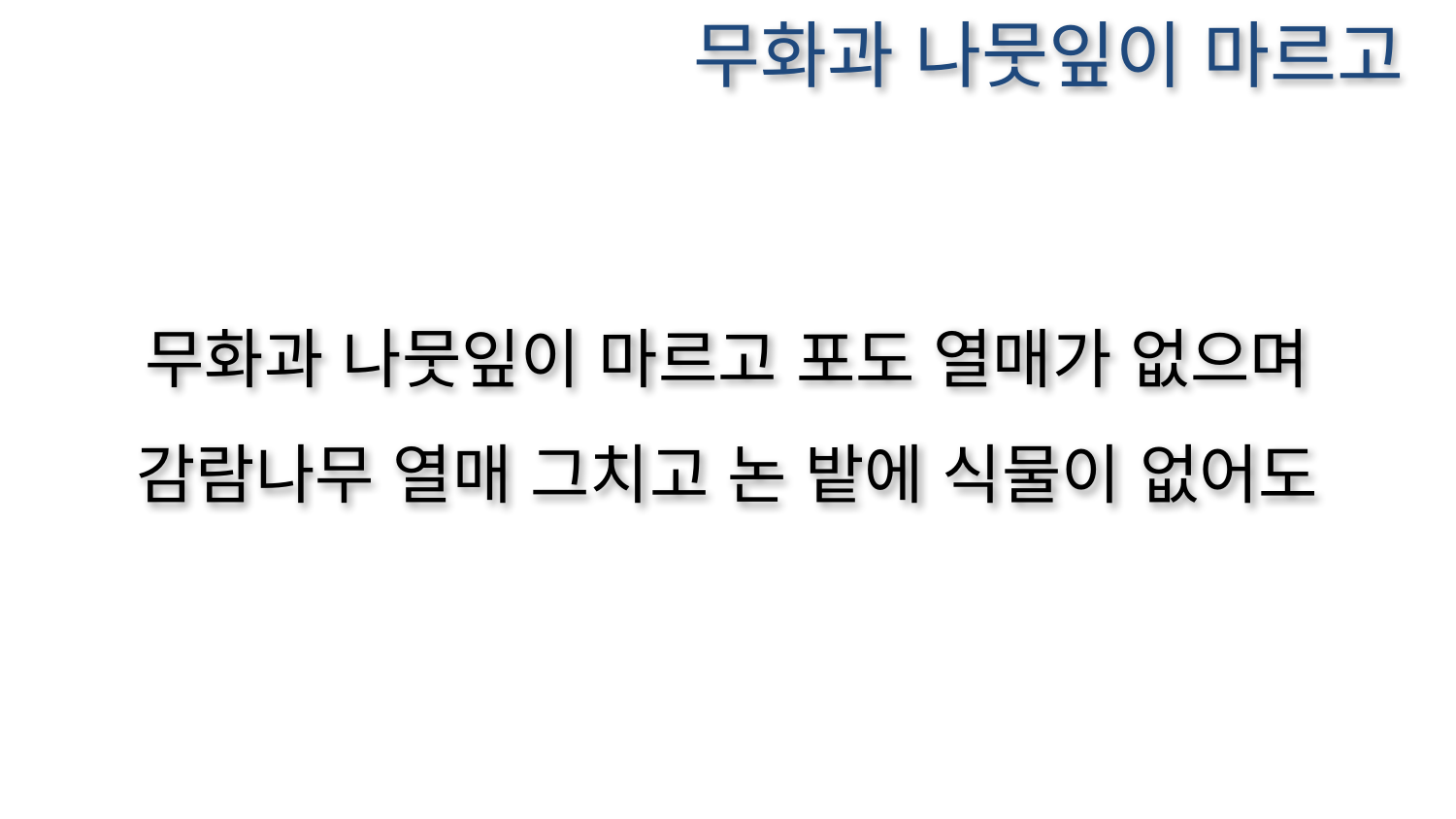

무화과 나뭇잎이 마르고
무화과 나뭇잎이 마르고 포도 열매가 없으며
감람나무 열매 그치고 논 밭에 식물이 없어도